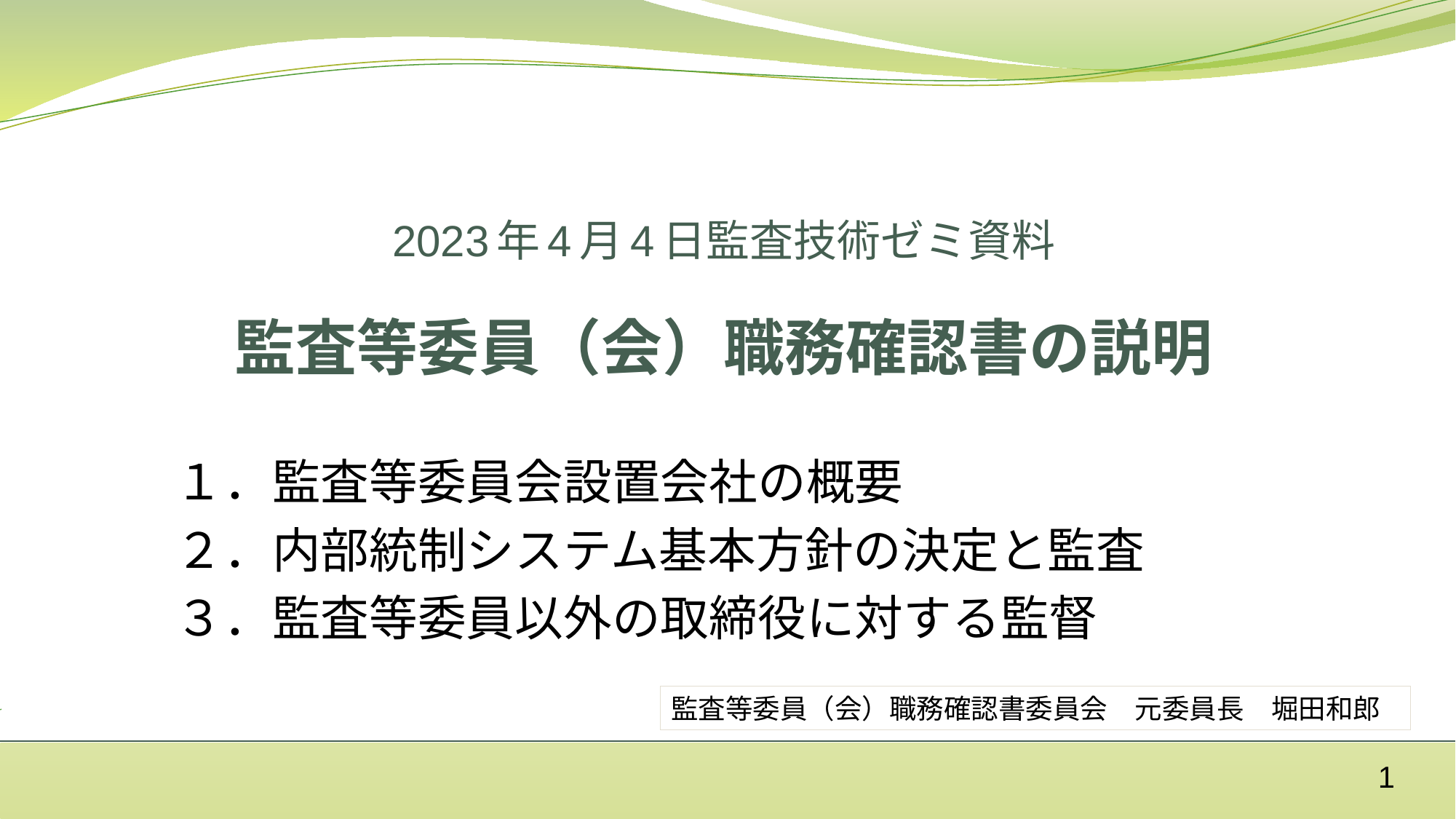

# 2023年4月4日監査技術ゼミ資料 監査等委員（会）職務確認書の説明
１．監査等委員会設置会社の概要
２．内部統制システム基本方針の決定と監査
３．監査等委員以外の取締役に対する監督

監査等委員（会）職務確認書委員会　元委員長　堀田和郎
1